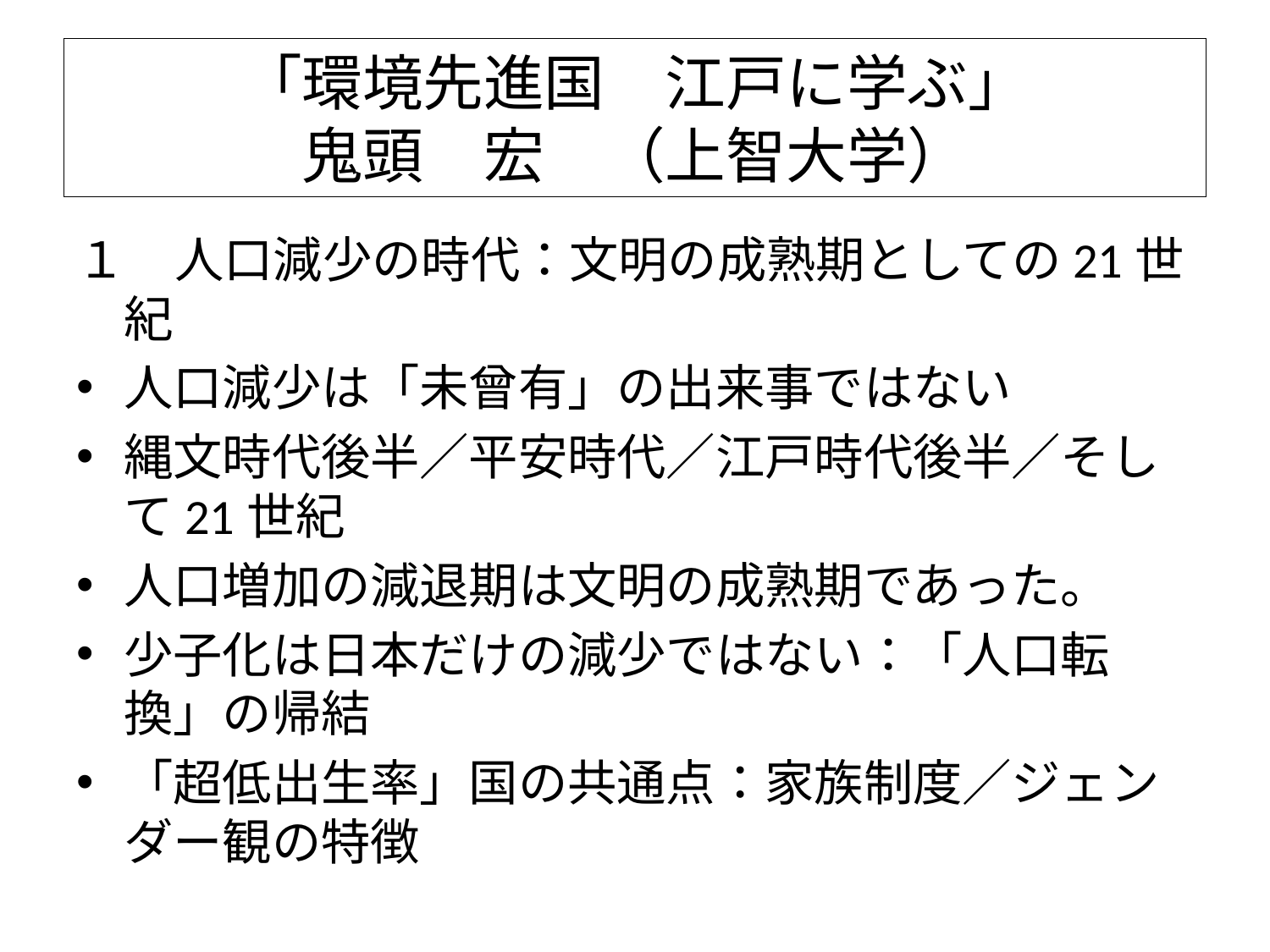

# 「環境先進国　江戸に学ぶ」 鬼頭　宏　（上智大学）
１　人口減少の時代：文明の成熟期としての21世紀
人口減少は「未曾有」の出来事ではない
縄文時代後半／平安時代／江戸時代後半／そして21世紀
人口増加の減退期は文明の成熟期であった。
少子化は日本だけの減少ではない：「人口転換」の帰結
「超低出生率」国の共通点：家族制度／ジェンダー観の特徴